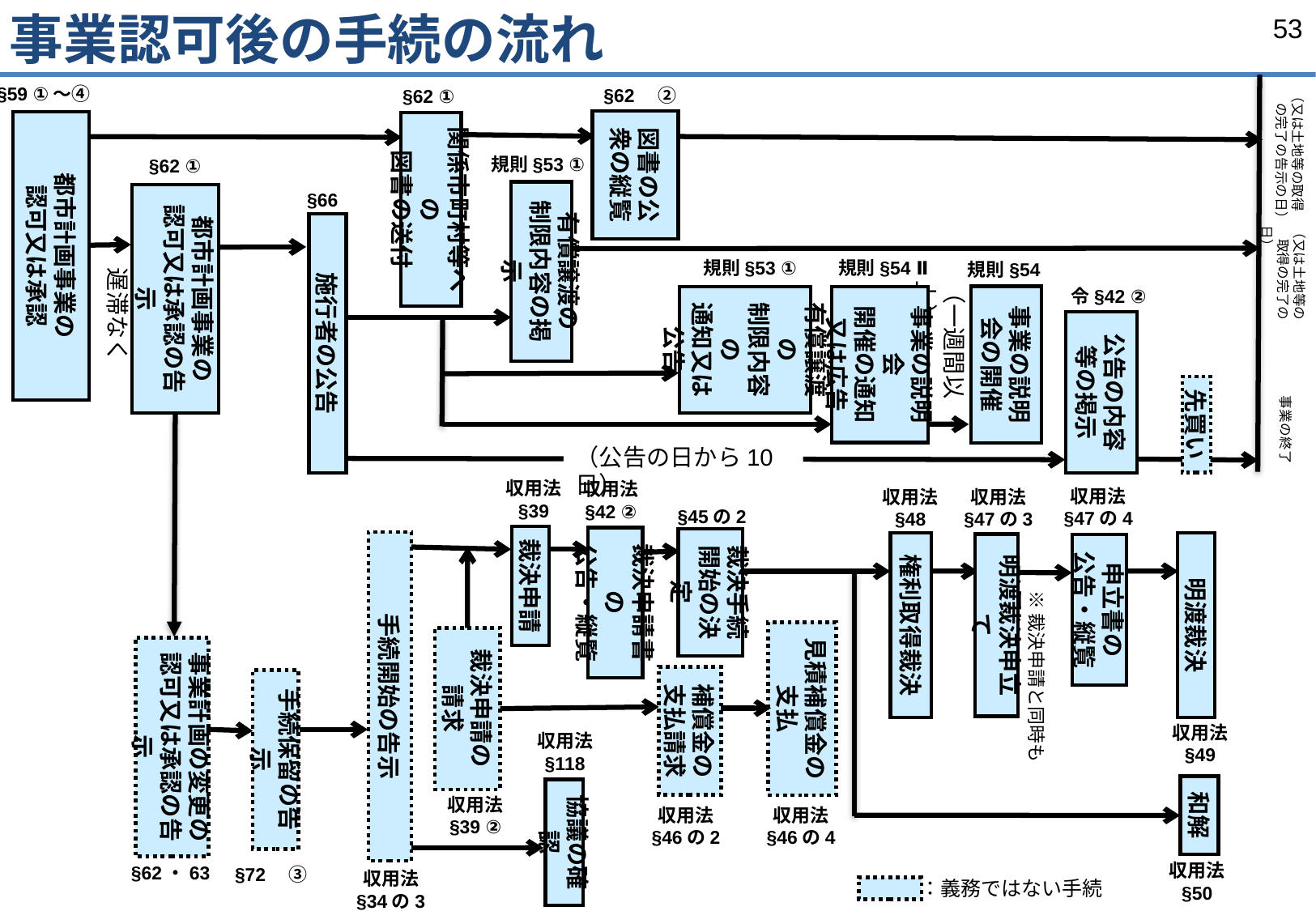

事業認可後の手続の流れ
§59 ①～④
§62 ①
（又は土地等の取得
　の完了の告示の日）
§62　②
図書の公衆の縦覧
都市計画事業の
認可又は承認
関係市町村等への
図書の送付
規則§53 ①
§62 ①
§66
有償譲渡の
制限内容の掲示
都市計画事業の
認可又は承認の告示
（又は土地等の
　取得の完了の日）
施行者の公告
規則§54 Ⅱ
規則§54
規則§53 ①
遅滞なく
（一週間以上）
令§42 ②
事業の説明会の開催
有償譲渡の
制限内容の
通知又は公告
事業の説明会
開催の通知又は広告
公告の内容等の掲示
事業の終了
先買い
（公告の日から10日）
収用法
§42 ②
収用法
§39
収用法
§45の2
収用法
§47の4
収用法
§47の3
収用法
§48
裁決申請
裁決申請書の
公告・縦覧
裁決手続
開始の決定
手続開始の告示
権利取得裁決
明渡裁決
明渡裁決申立て
申立書の
公告・縦覧
※裁決申請と同時も可
見積補償金の
支払
裁決申請の
請求
事業計画の変更の
認可又は承認の告示
補償金の
支払請求
手続保留の告示
収用法
§49
収用法
§118
和解
協議の確認
収用法
§39 ②
収用法
§46の2
収用法
§46の4
§62・63
§72　③
収用法
§50
収用法
§34の3
：義務ではない手続